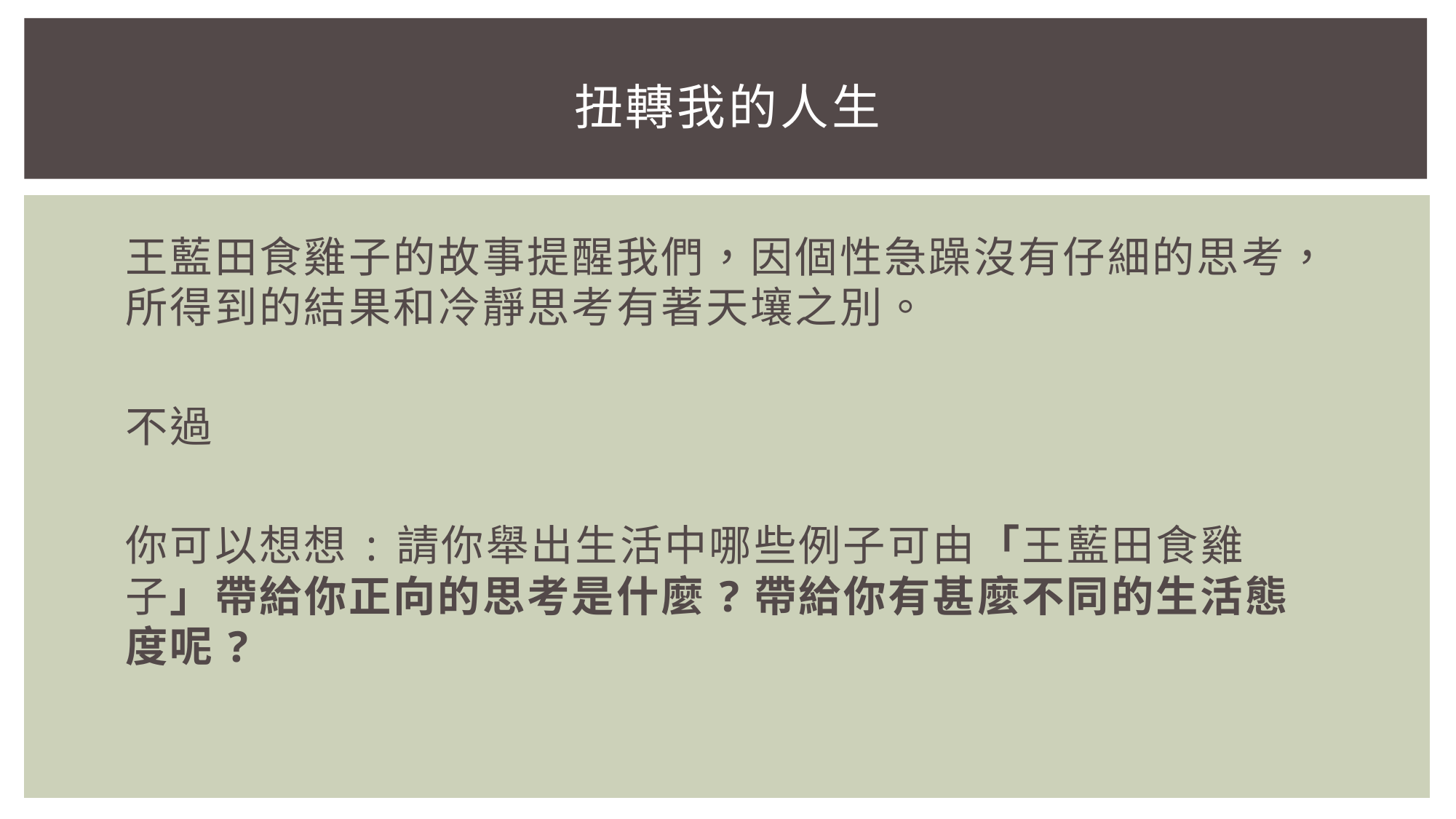

# 扭轉我的人生
王藍田食雞子的故事提醒我們，因個性急躁沒有仔細的思考，所得到的結果和冷靜思考有著天壤之別。

不過

你可以想想:請你舉出生活中哪些例子可由「王藍田食雞子」帶給你正向的思考是什麼?帶給你有甚麼不同的生活態度呢?